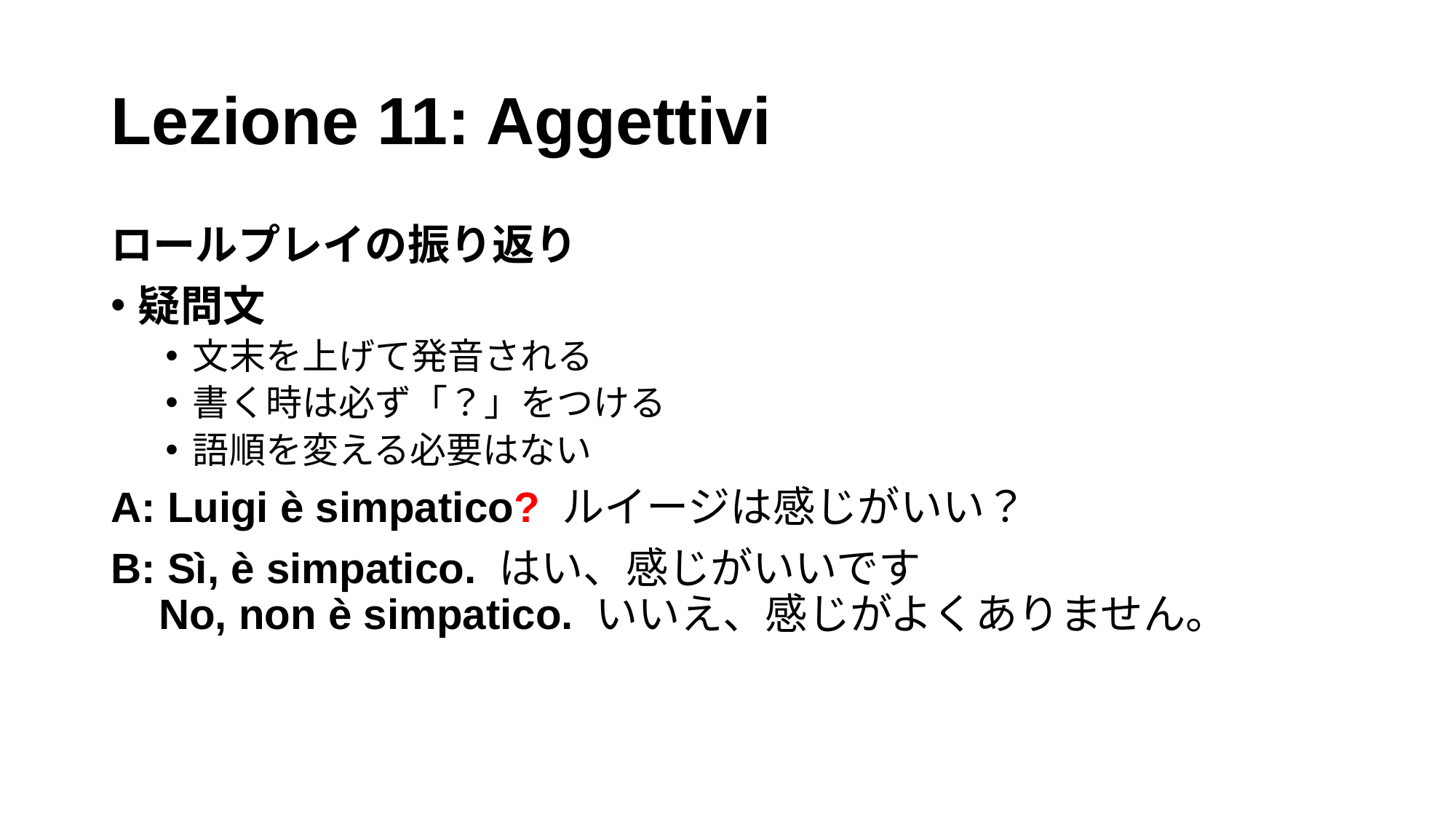

# Lezione 11: Aggettivi
ロールプレイの振り返り
疑問文
文末を上げて発音される
書く時は必ず「？」をつける
語順を変える必要はない
A: Luigi è simpatico? ルイージは感じがいい？
B: Sì, è simpatico. はい、感じがいいです
    No, non è simpatico. いいえ、感じがよくありません。